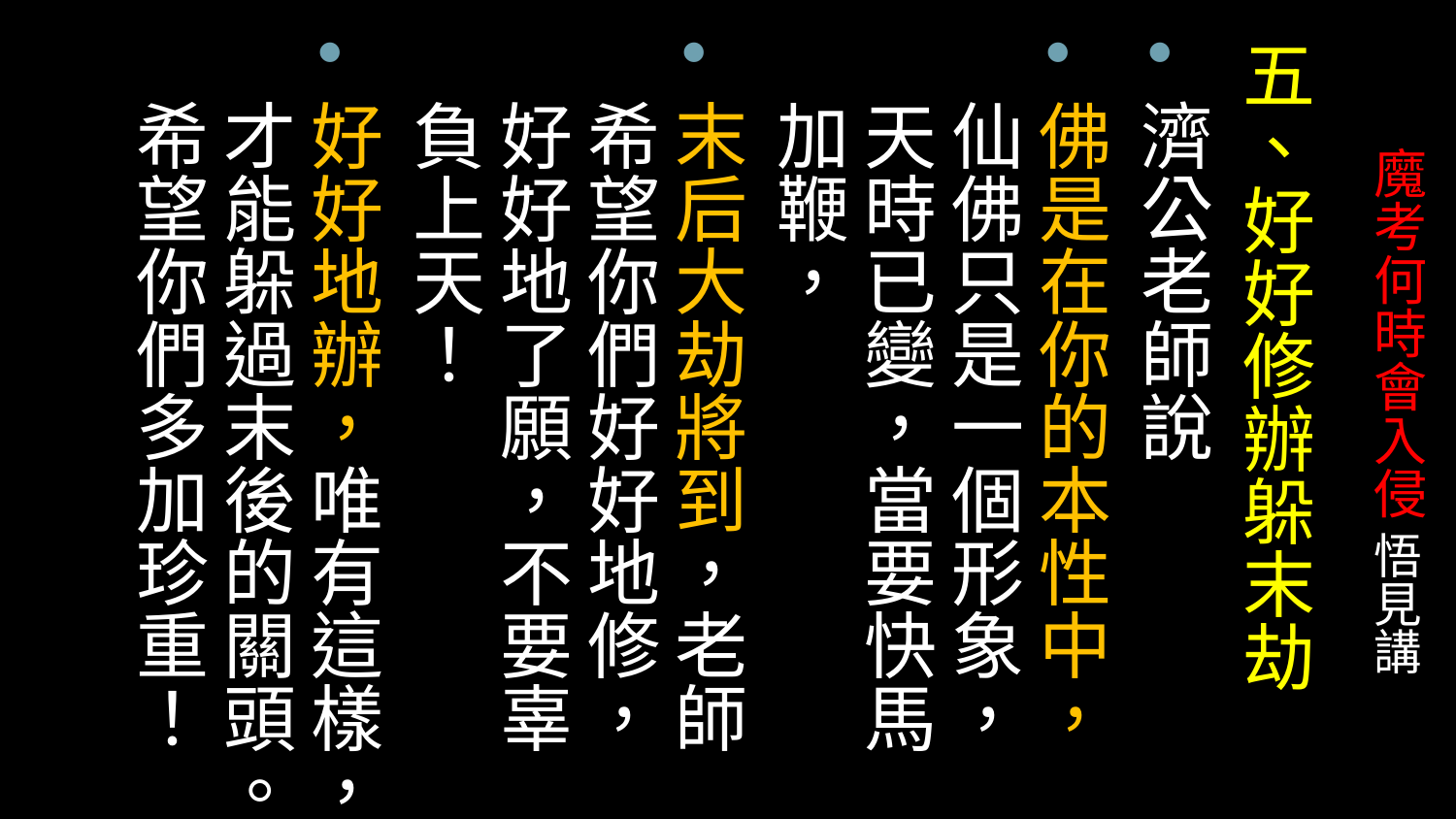

五、好好修辦躲末劫
濟公老師說
佛是在你的本性中，仙佛只是一個形象，天時已變，當要快馬加鞭，
末后大劫將到，老師希望你們好好地修，好好地了願，不要辜負上天！
好好地辦，唯有這樣，才能躲過末後的關頭。希望你們多加珍重！

# 魔考何時會入侵 悟見講